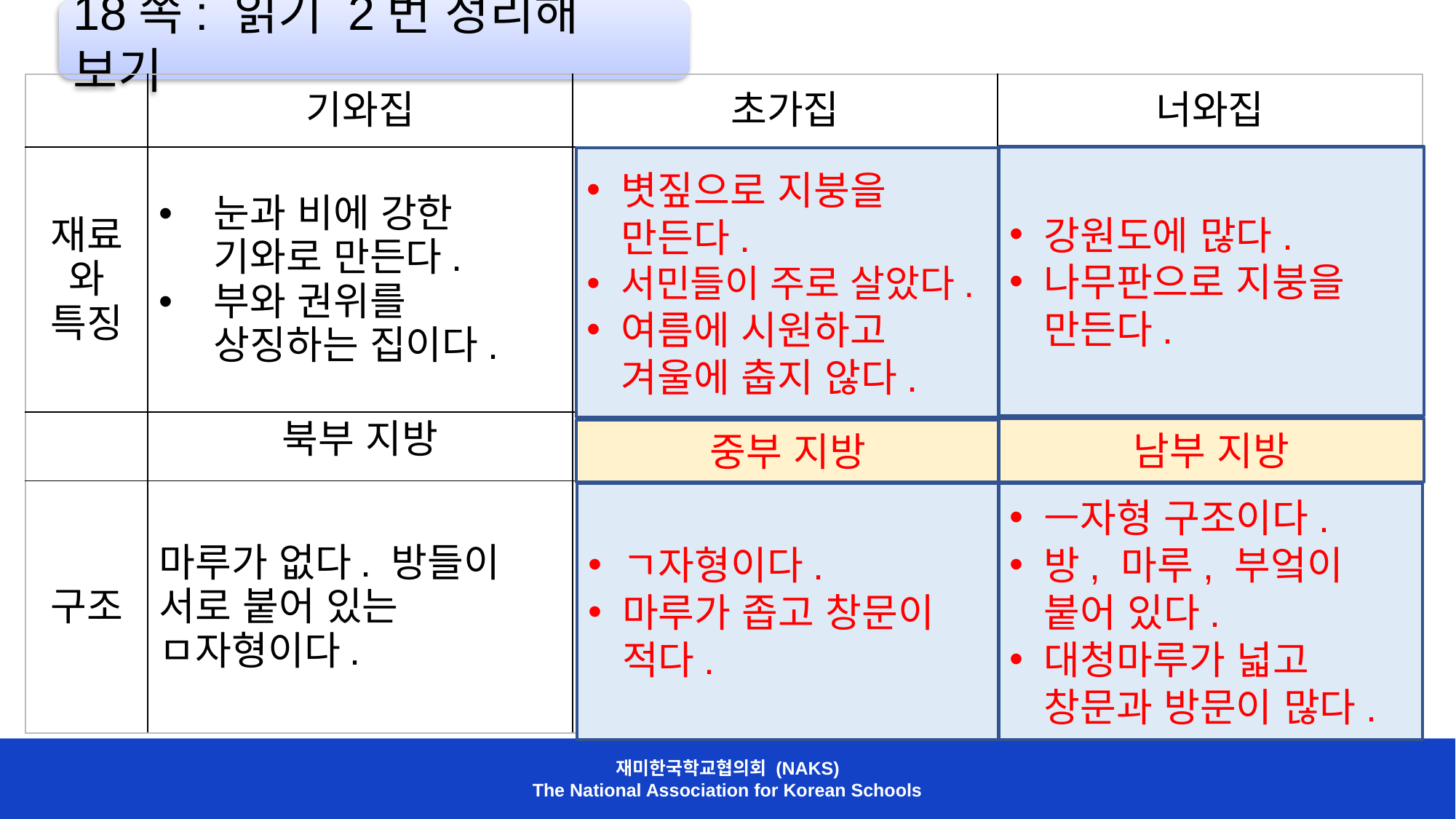

18쪽: 읽기 2번 정리해 보기
|  | 기와집 | 초가집 | 너와집 |
| --- | --- | --- | --- |
| 재료와 특징 | 눈과 비에 강한 기와로 만든다. 부와 권위를 상징하는 집이다. |  |  |
|  | 북부 지방 |  |  |
| 구조 | 마루가 없다. 방들이 서로 붙어 있는 ㅁ자형이다. |  |  |
강원도에 많다.
나무판으로 지붕을 만든다.
볏짚으로 지붕을 만든다.
서민들이 주로 살았다.
여름에 시원하고 겨울에 춥지 않다.
남부 지방
중부 지방
ㄱ자형이다.
마루가 좁고 창문이 적다.
ㅡ자형 구조이다.
방, 마루, 부엌이 붙어 있다.
대청마루가 넓고 창문과 방문이 많다.
재미한국학교협의회 (NAKS)
The National Association for Korean Schools